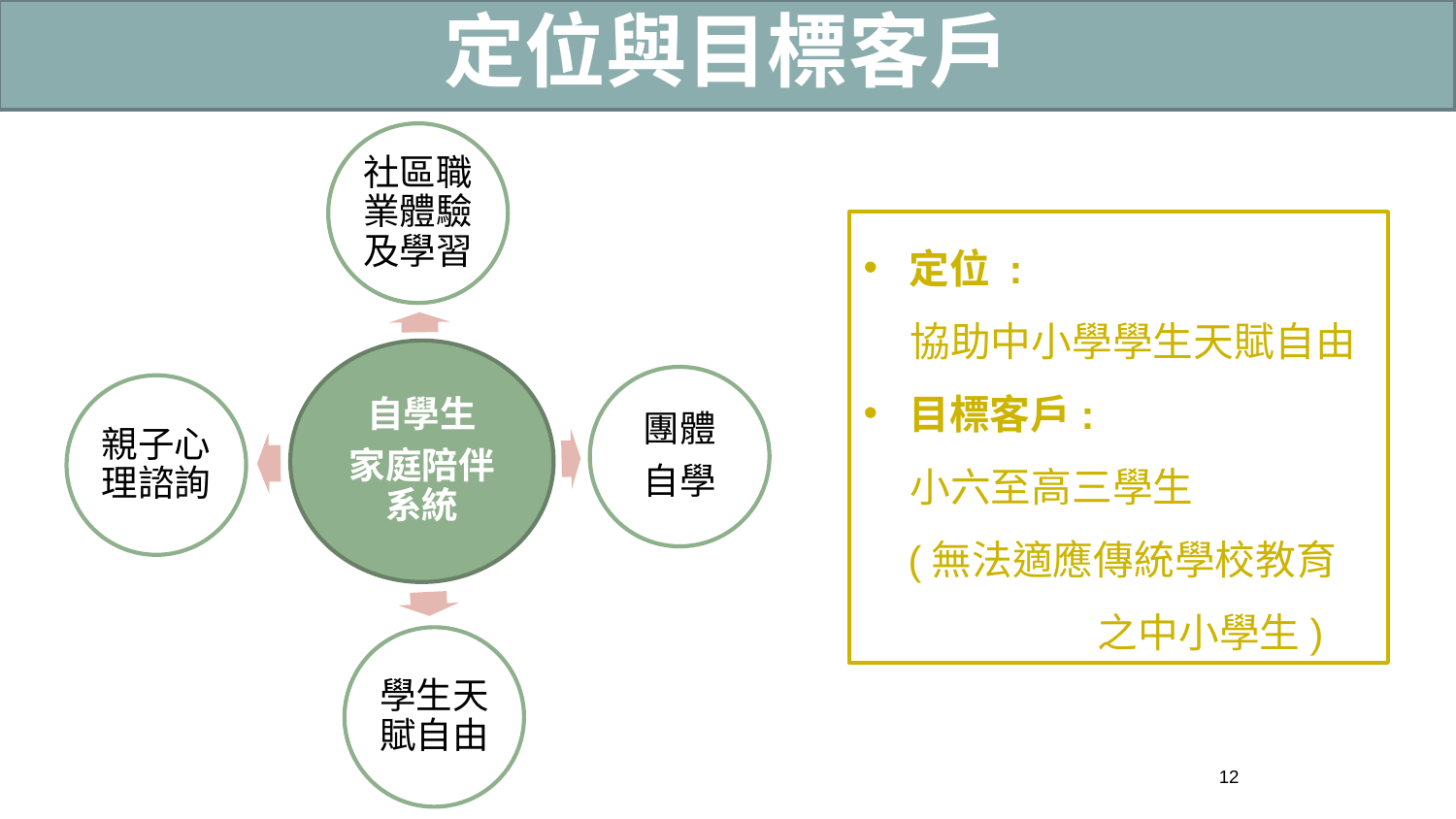

定位與目標客戶

自學生
家庭陪伴系統

社區職業體驗及學習

團體
自學

學生天賦自由

親子心理諮詢
定位 :
    協助中小學學生天賦自由
目標客戶:
    小六至高三學生
    (無法適應傳統學校教育
                         之中小學生)
12